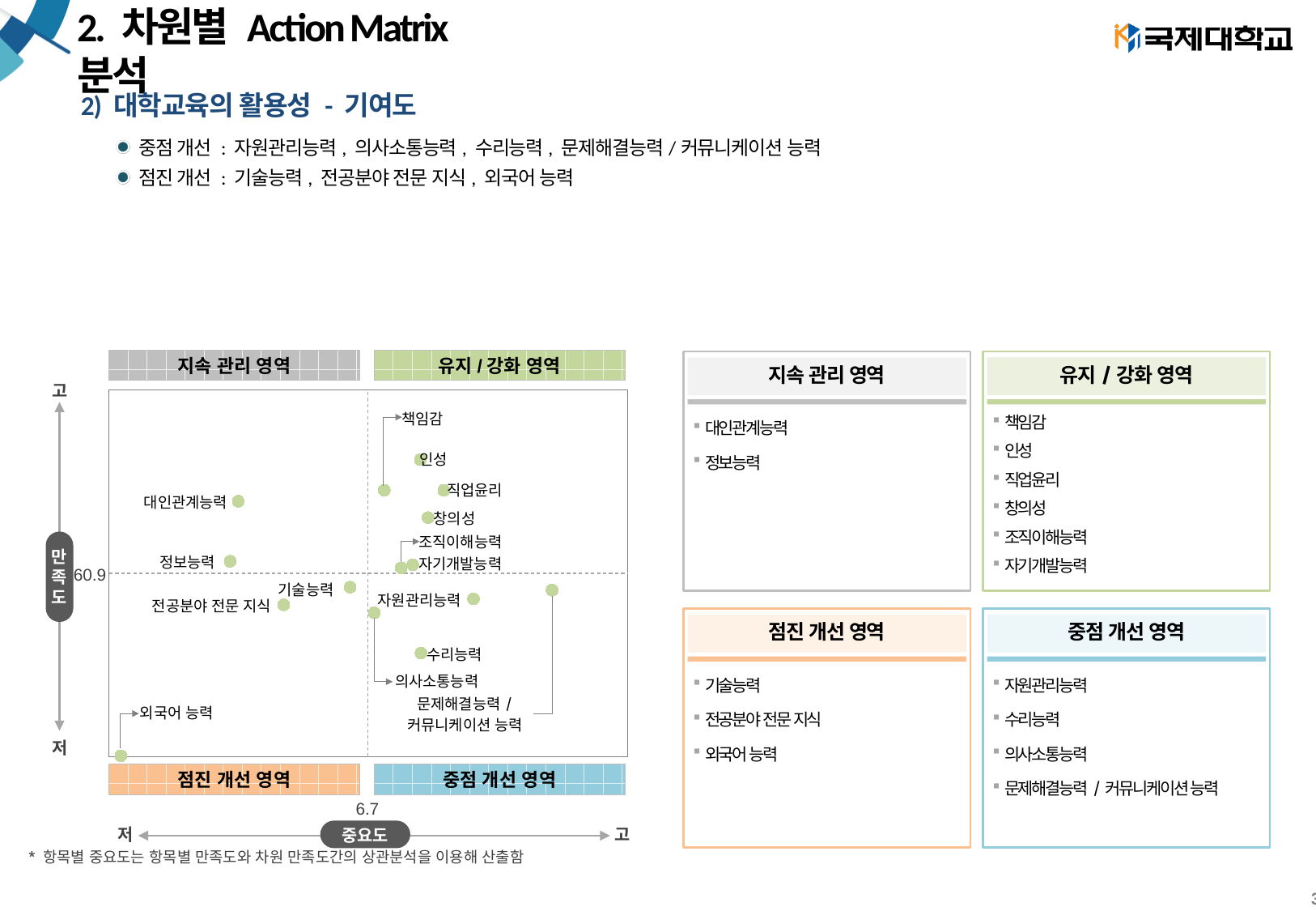

# 2. 차원별 Action Matrix 분석
2) 대학교육의 활용성 - 기여도
중점 개선 : 자원관리능력, 의사소통능력, 수리능력, 문제해결능력/커뮤니케이션 능력
점진 개선 : 기술능력, 전공분야 전문 지식, 외국어 능력

### Chart

| Category | Y축 |
|---|---|
지속 관리 영역
유지/강화 영역

지속 관리 영역

유지/강화 영역

고
만
족
도
저
대인관계능력
정보능력
책임감
인성
직업윤리
창의성
조직이해능력
자기개발능력

60.9

점진 개선 영역

중점 개선 영역

기술능력
전공분야 전문 지식
외국어 능력
자원관리능력
수리능력
의사소통능력
문제해결능력/커뮤니케이션 능력

점진 개선 영역
중점 개선 영역
6.7
중요도
저
고
* 항목별 중요도는 항목별 만족도와 차원 만족도간의 상관분석을 이용해 산출함